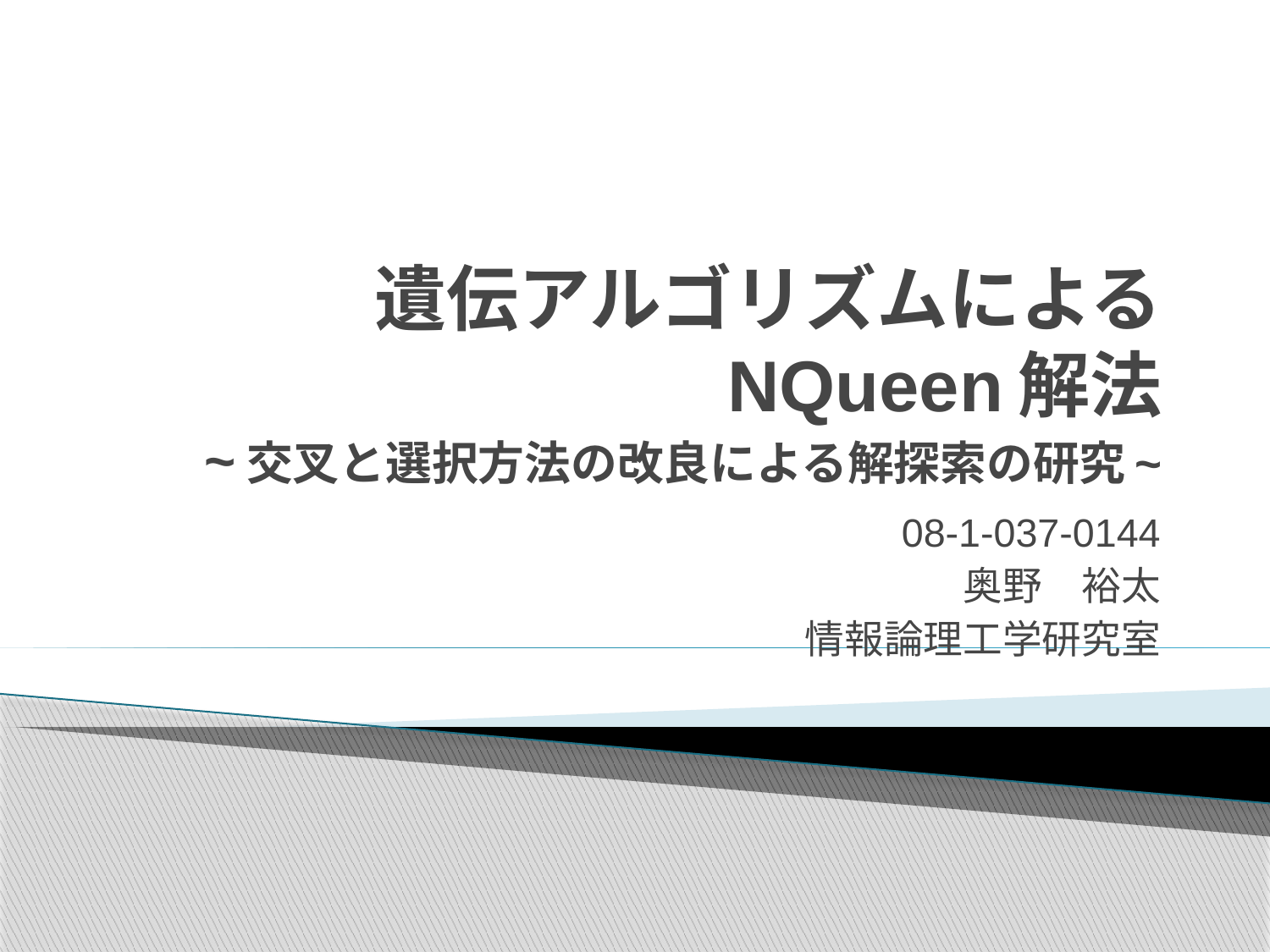

# 遺伝アルゴリズムによる NQueen解法 ~交叉と選択方法の改良による解探索の研究~
08-1-037-0144
奥野　裕太
情報論理工学研究室